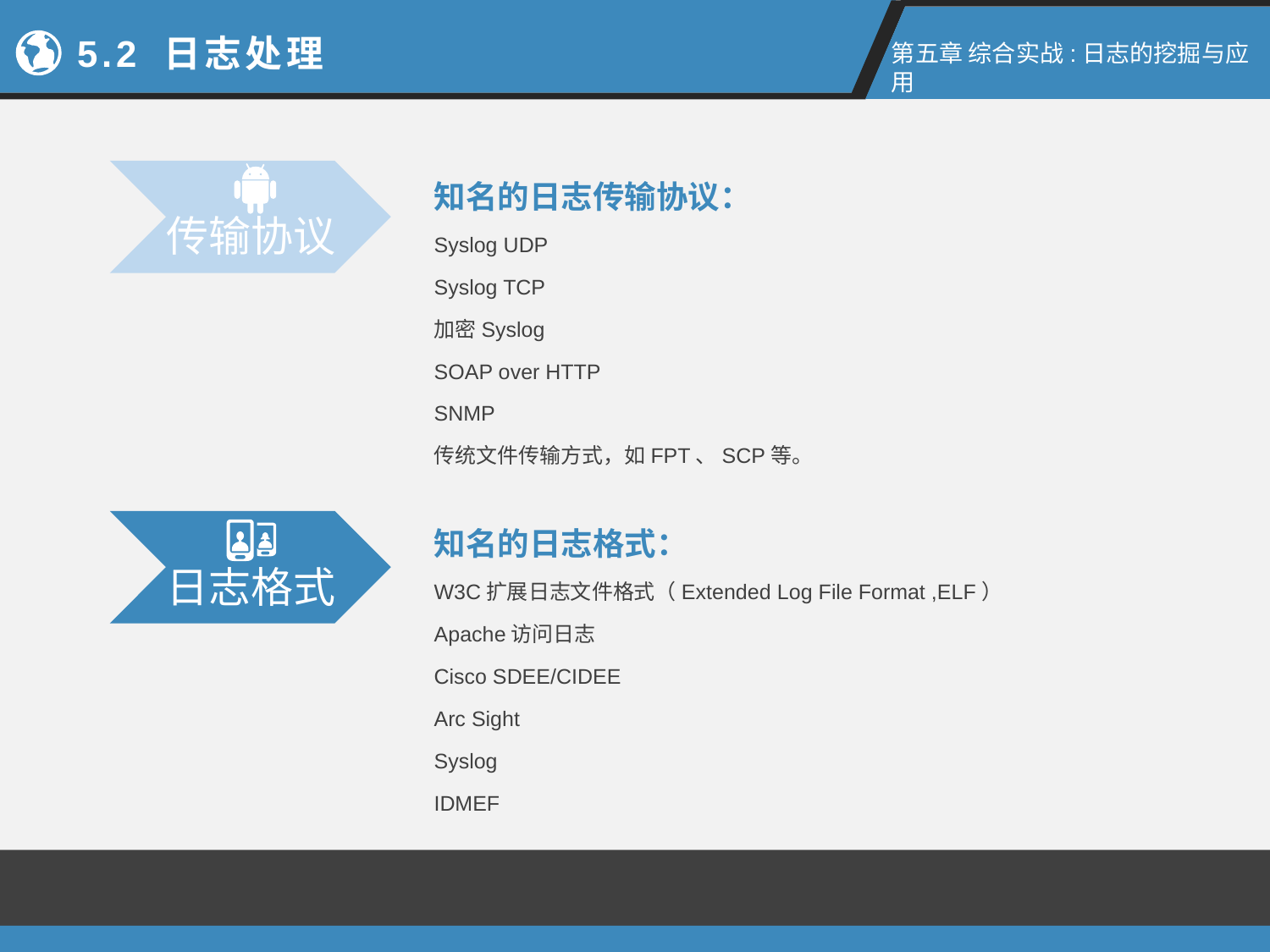

5.2 日志处理

第五章 综合实战:日志的挖掘与应用
知名的日志传输协议：
Syslog UDP
Syslog TCP
加密Syslog
SOAP over HTTP
SNMP
传统文件传输方式，如FPT、SCP等。

传输协议

知名的日志格式：
W3C扩展日志文件格式（Extended Log File Format ,ELF）
Apache访问日志
Cisco SDEE/CIDEE
Arc Sight
Syslog
IDMEF

日志格式